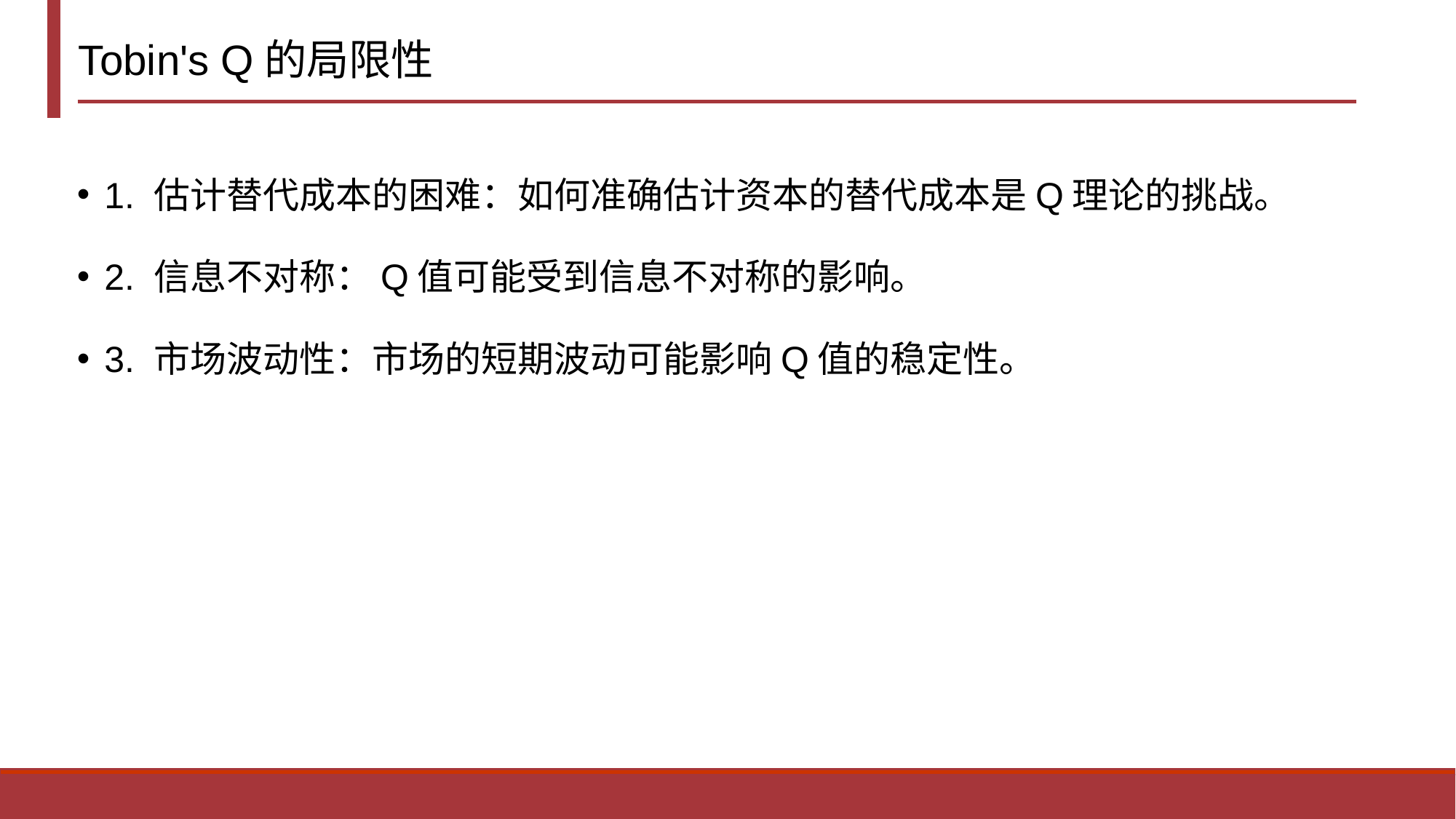

# Tobin's Q的局限性
1. 估计替代成本的困难：如何准确估计资本的替代成本是Q理论的挑战。
2. 信息不对称：Q值可能受到信息不对称的影响。
3. 市场波动性：市场的短期波动可能影响Q值的稳定性。